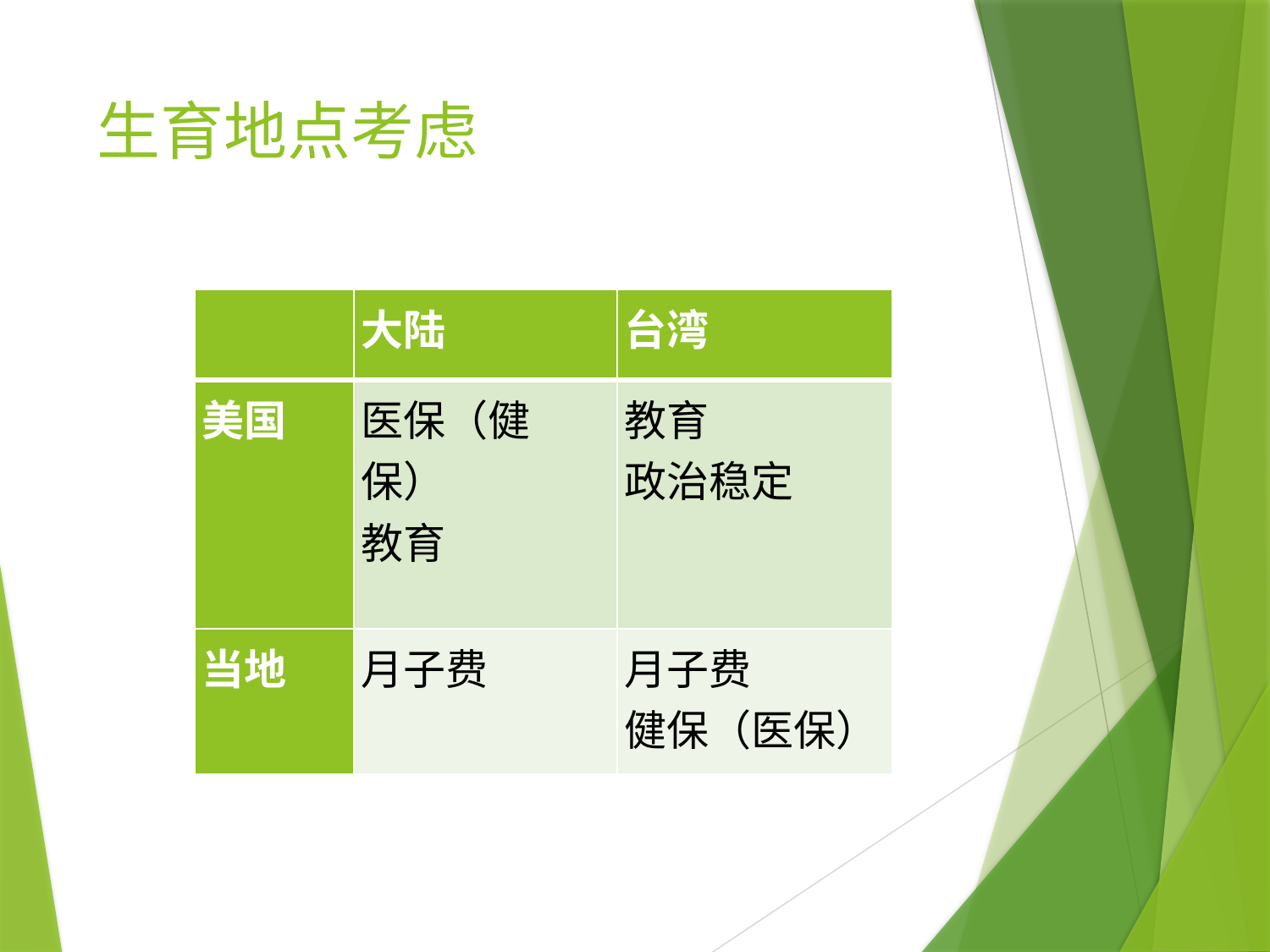

# 生育地点考虑
|  | 大陆 | 台湾 |
| --- | --- | --- |
| 美国 | 医保（健保） 教育 | 教育 政治稳定 |
| 当地 | 月子费 | 月子费 健保（医保） |